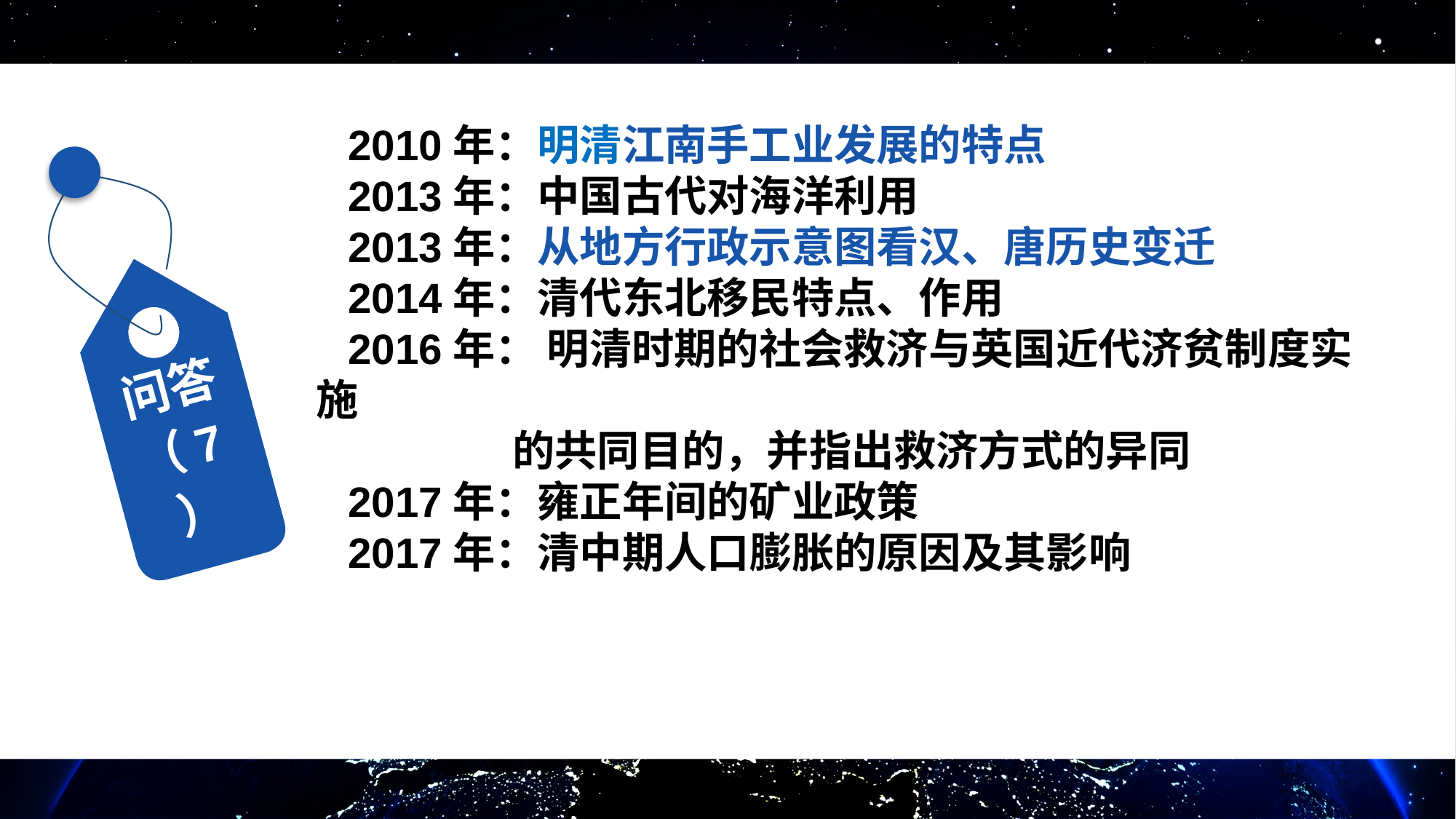

2010年：明清江南手工业发展的特点
2013年：中国古代对海洋利用
2013年：从地方行政示意图看汉、唐历史变迁
2014年：清代东北移民特点、作用
2016年： 明清时期的社会救济与英国近代济贫制度实施
                的共同目的，并指出救济方式的异同
2017年：雍正年间的矿业政策
2017年：清中期人口膨胀的原因及其影响

问答
（7）